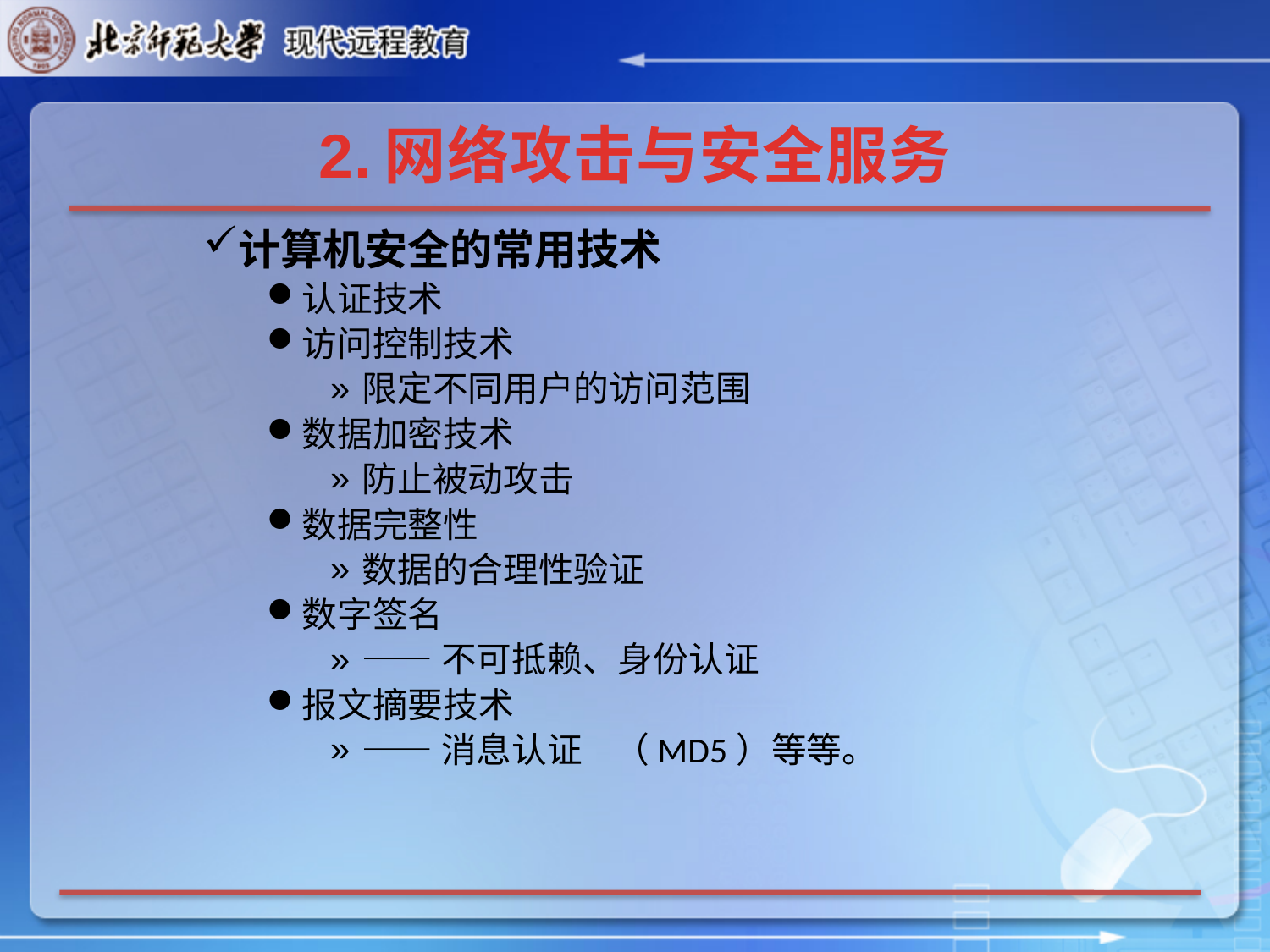

# 2.网络攻击与安全服务
计算机安全的常用技术
认证技术
访问控制技术
限定不同用户的访问范围
数据加密技术
防止被动攻击
数据完整性
数据的合理性验证
数字签名
——不可抵赖、身份认证
报文摘要技术
——消息认证    （MD5）等等。